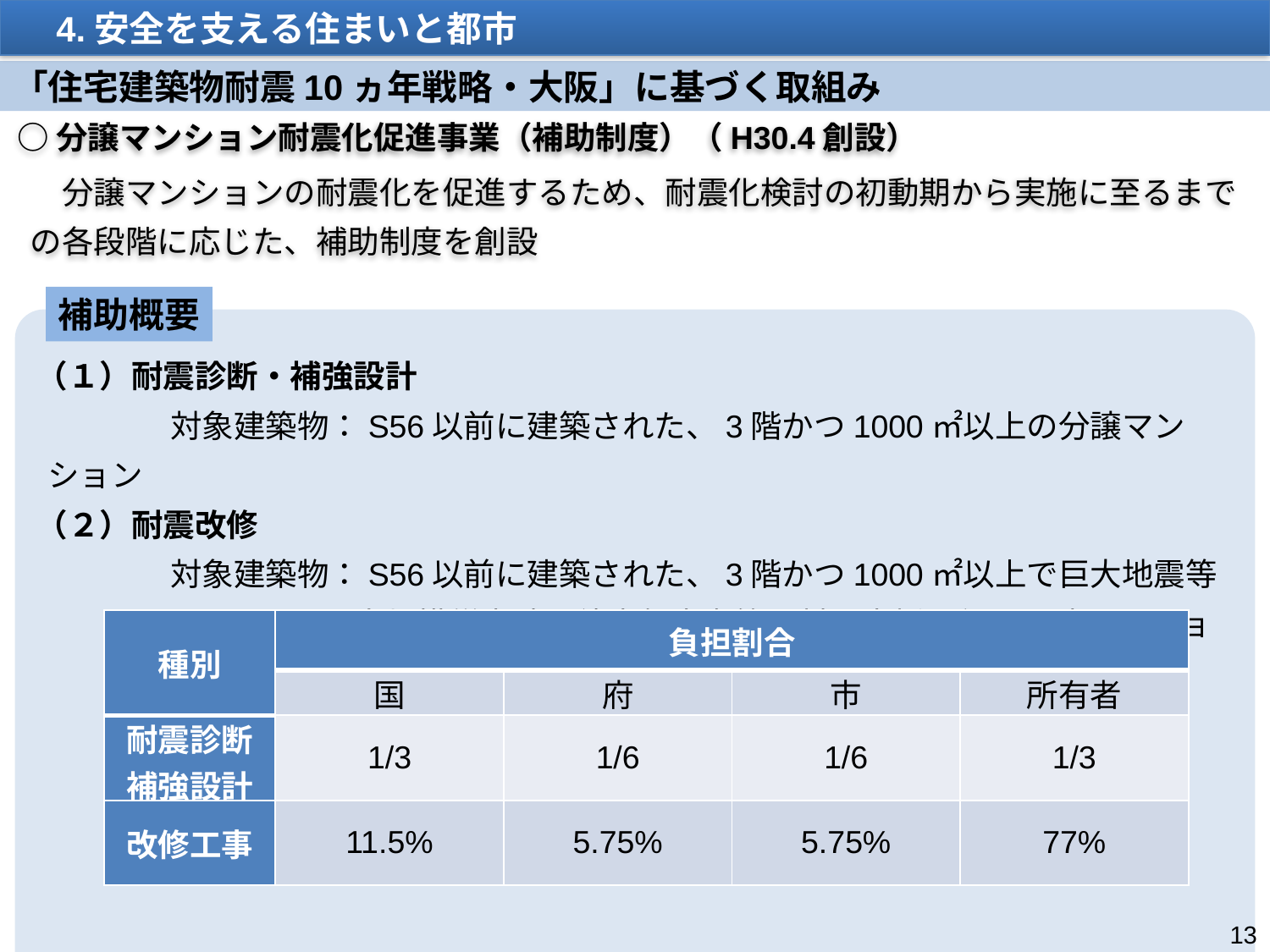

4.安全を支える住まいと都市
「住宅建築物耐震10ヵ年戦略・大阪」に基づく取組み
○分譲マンション耐震化促進事業（補助制度）（H30.4創設）
　分譲マンションの耐震化を促進するため、耐震化検討の初動期から実施に至るまでの各段階に応じた、補助制度を創設
補助概要

（１）耐震診断・補強設計
　　　　 対象建築物：S56以前に建築された、3階かつ1000㎡以上の分譲マンション
（２）耐震改修
　　　　 対象建築物：S56以前に建築された、3階かつ1000㎡以上で巨大地震等の大規模災害時に徒歩帰宅者等に対し支援を行う分譲マンション

| 種別 | 負担割合 |  |  |  |
| --- | --- | --- | --- | --- |
|  | 国 | 府 | 市 | 所有者 |
| 耐震診断 補強設計 | 1/3 | 1/6 | 1/6 | 1/3 |
| 改修工事 | 11.5% | 5.75% | 5.75% | 77% |
13